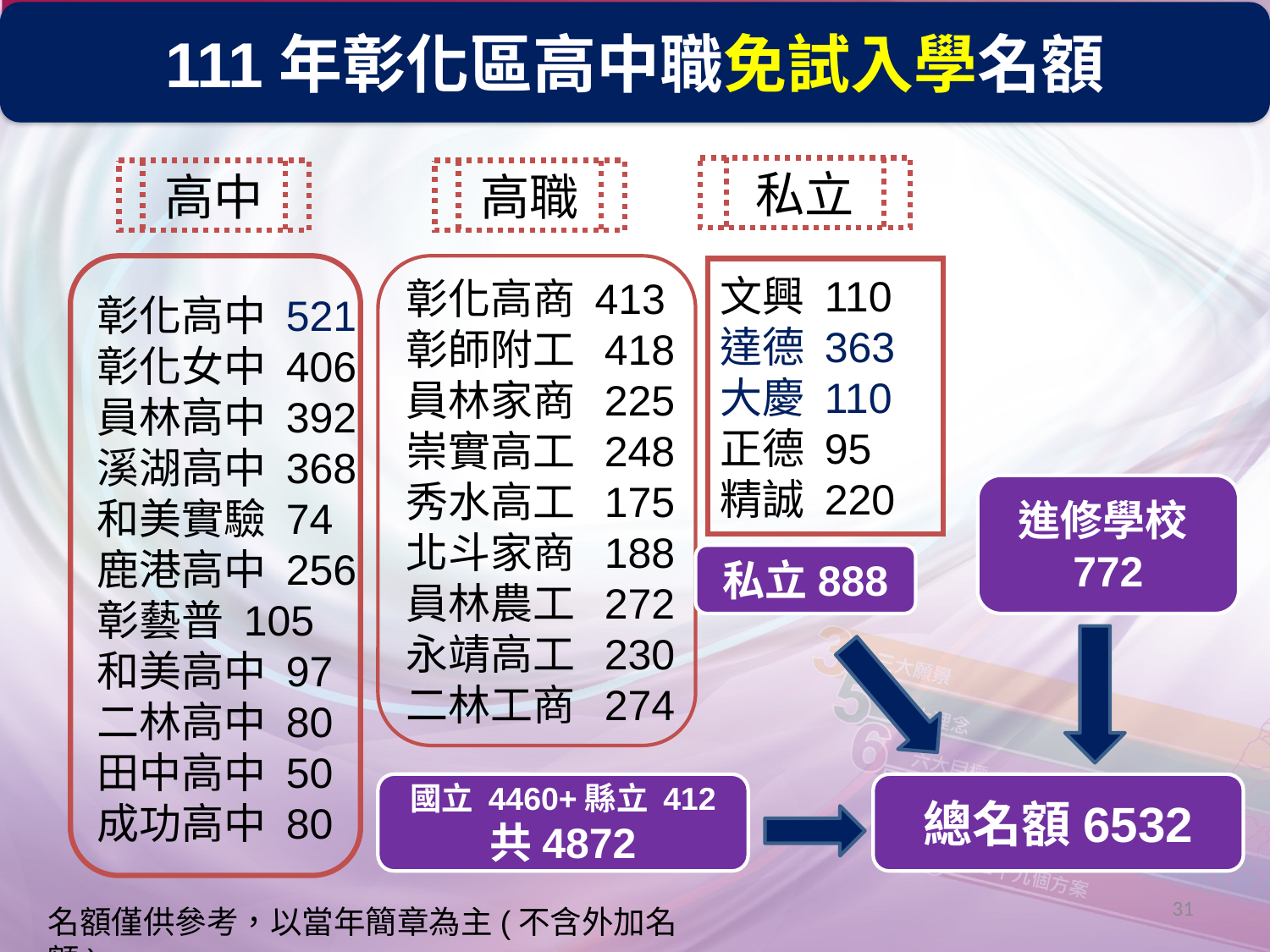

111年彰化區高中職免試入學名額
私立
高中
高職

彰化高中 521
彰化女中 406
員林高中 392
溪湖高中 368
和美實驗 74
鹿港高中 256
彰藝普 105
和美高中 97
二林高中 80
田中高中 50
成功高中 80

彰化高商 413
彰師附工  418
員林家商  225
崇實高工  248
秀水高工  175
北斗家商  188
員林農工  272
永靖高工  230
二林工商  274

文興 110
達德 363
大慶 110
正德 95
精誠 220
進修學校772
私立888

總名額6532
國立 4460+縣立 412
共4872

31
名額僅供參考，以當年簡章為主(不含外加名額)